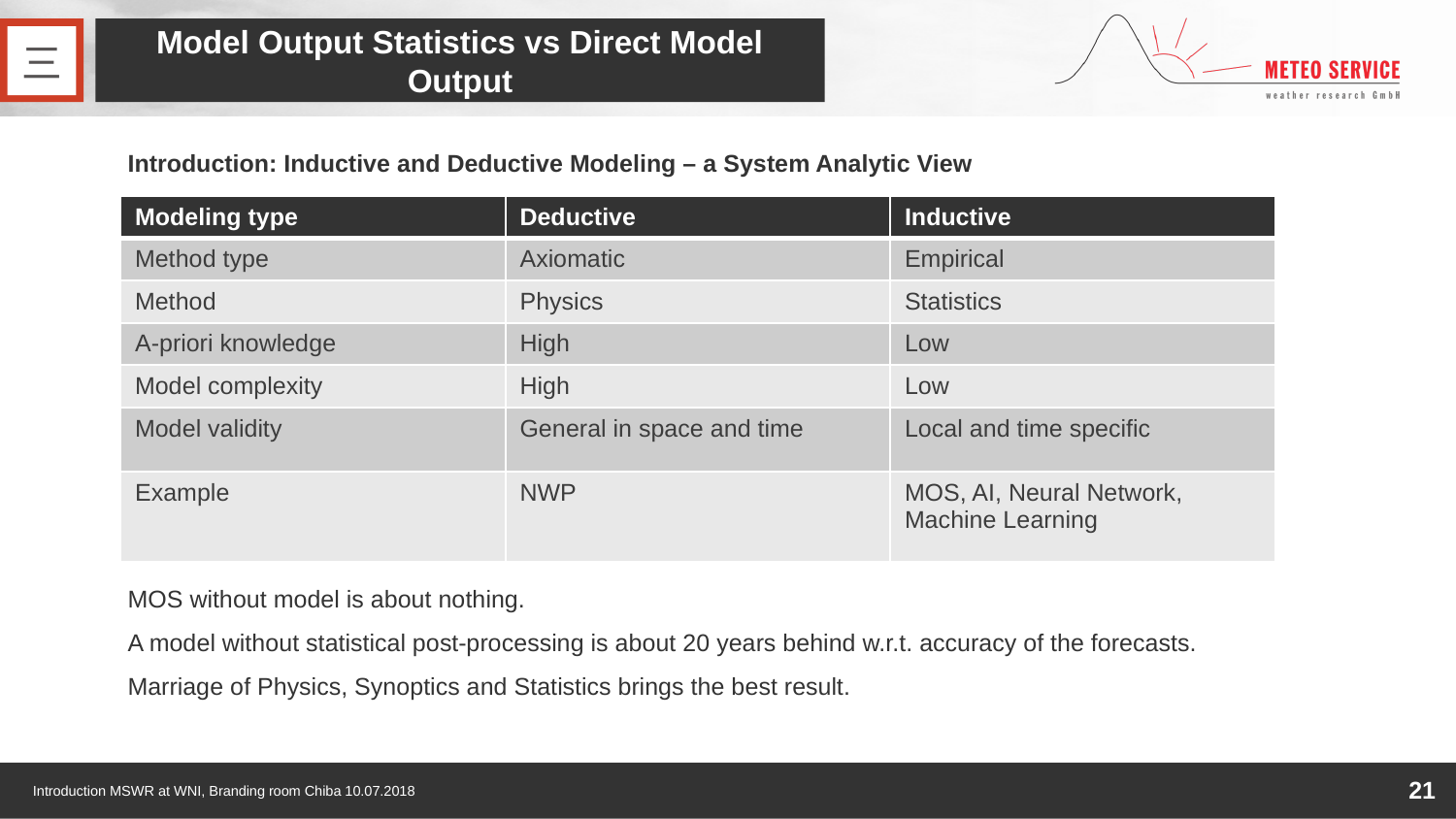

Model Output Statistics vs Direct Model Output
三
Introduction: Inductive and Deductive Modeling – a System Analytic View

MOS without model is about nothing.
A model without statistical post-processing is about 20 years behind w.r.t. accuracy of the forecasts.
Marriage of Physics, Synoptics and Statistics brings the best result.
| Modeling type | Deductive | Inductive |
| --- | --- | --- |
| Method type | Axiomatic | Empirical |
| Method | Physics | Statistics |
| A-priori knowledge | High | Low |
| Model complexity | High | Low |
| Model validity | General in space and time | Local and time specific |
| Example | NWP | MOS, AI, Neural Network, Machine Learning |